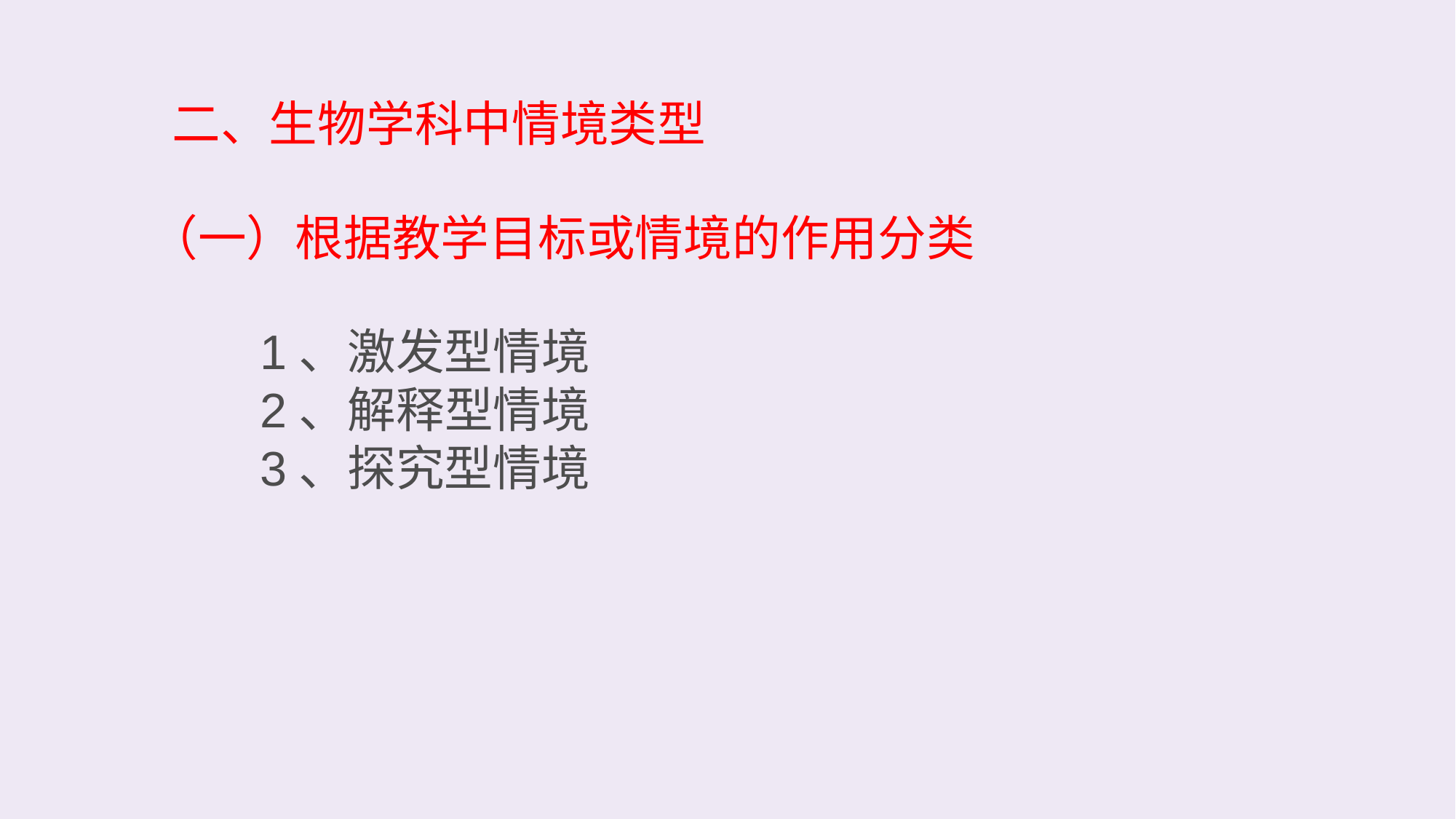

二、生物学科中情境类型
（一）根据教学目标或情境的作用分类
1、激发型情境
2、解释型情境
3、探究型情境